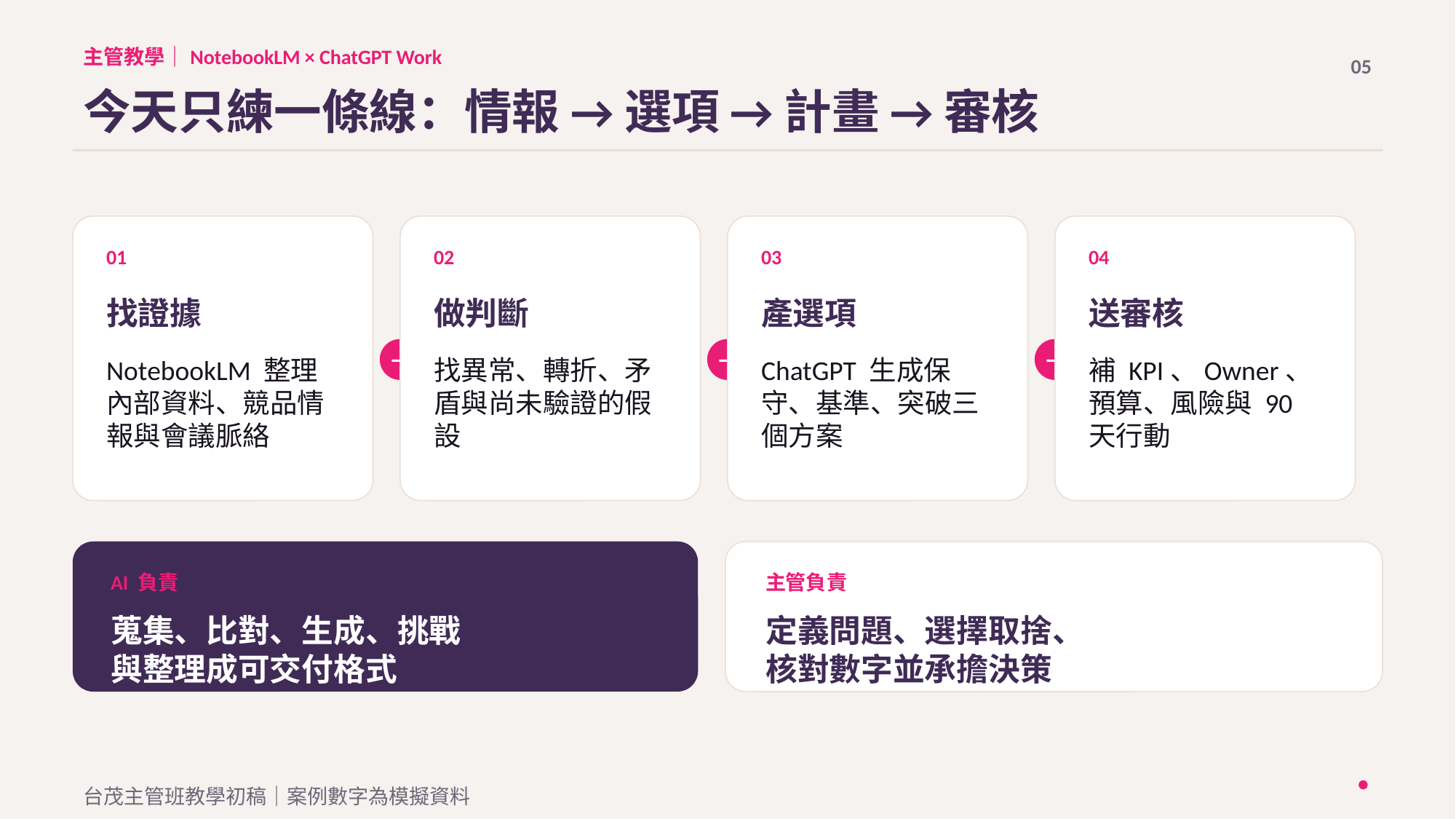

主管教學｜NotebookLM × ChatGPT Work
05
今天只練一條線：情報 → 選項 → 計畫 → 審核

01
02
03
04
找證據
做判斷
產選項
送審核

→
→
→
NotebookLM 整理內部資料、競品情報與會議脈絡
找異常、轉折、矛盾與尚未驗證的假設
ChatGPT 生成保守、基準、突破三個方案
補 KPI、Owner、預算、風險與 90 天行動

AI 負責
主管負責
蒐集、比對、生成、挑戰
與整理成可交付格式
定義問題、選擇取捨、
核對數字並承擔決策
台茂主管班教學初稿｜案例數字為模擬資料